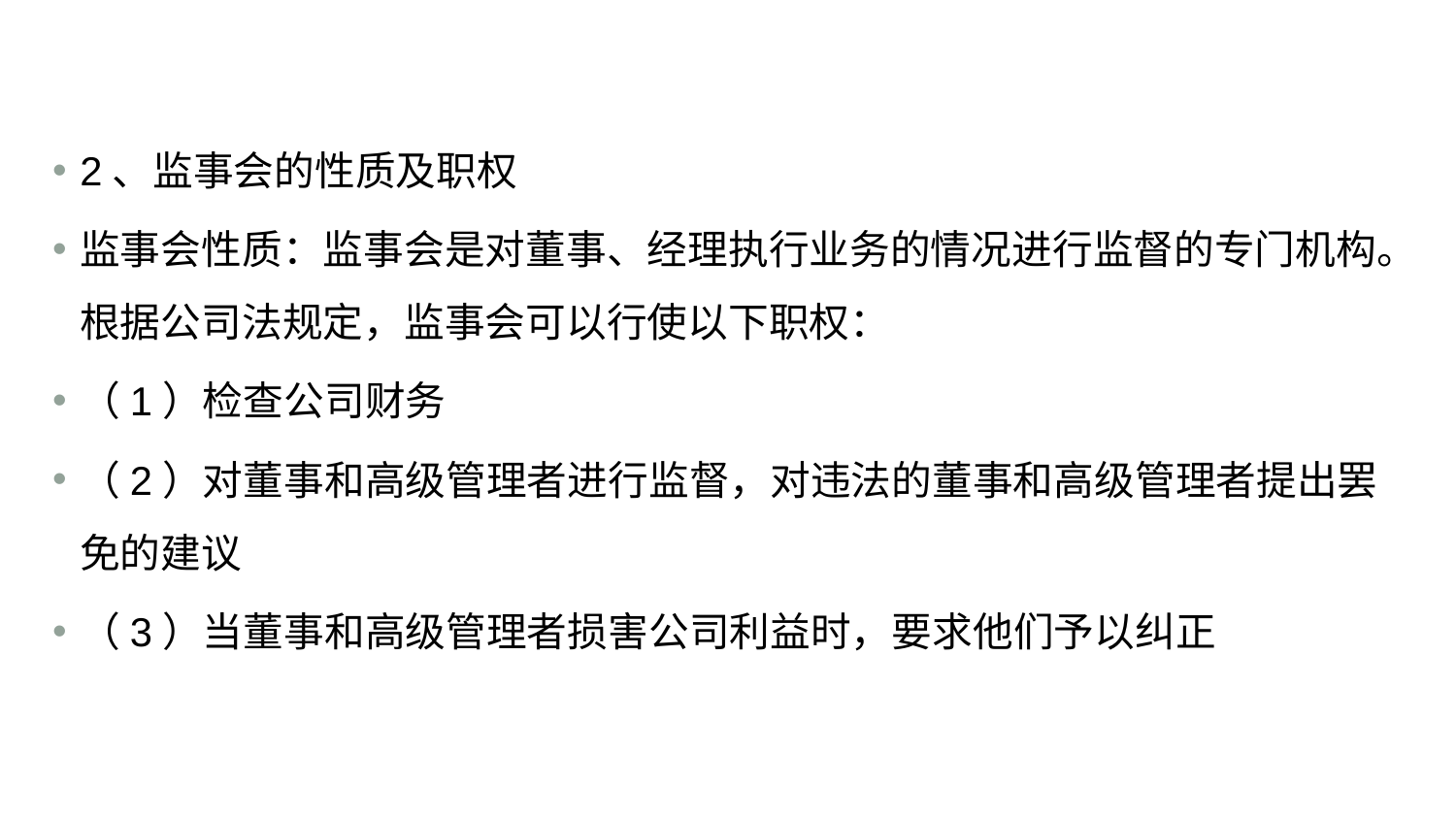

#
2、监事会的性质及职权
监事会性质：监事会是对董事、经理执行业务的情况进行监督的专门机构。根据公司法规定，监事会可以行使以下职权：
（1）检查公司财务
（2）对董事和高级管理者进行监督，对违法的董事和高级管理者提出罢免的建议
（3）当董事和高级管理者损害公司利益时，要求他们予以纠正